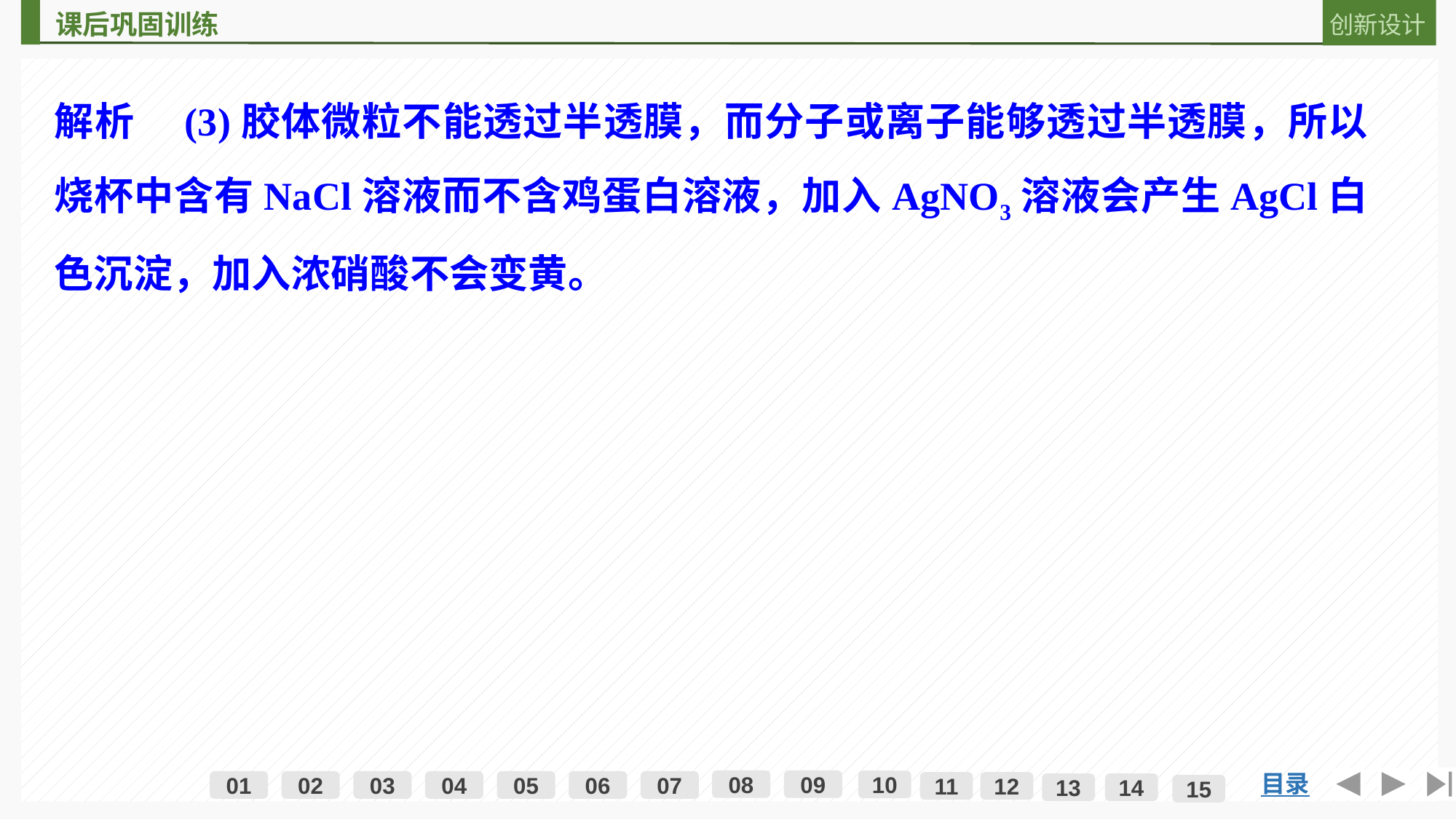

解析　(3)胶体微粒不能透过半透膜，而分子或离子能够透过半透膜，所以烧杯中含有NaCl溶液而不含鸡蛋白溶液，加入AgNO3溶液会产生AgCl白色沉淀，加入浓硝酸不会变黄。